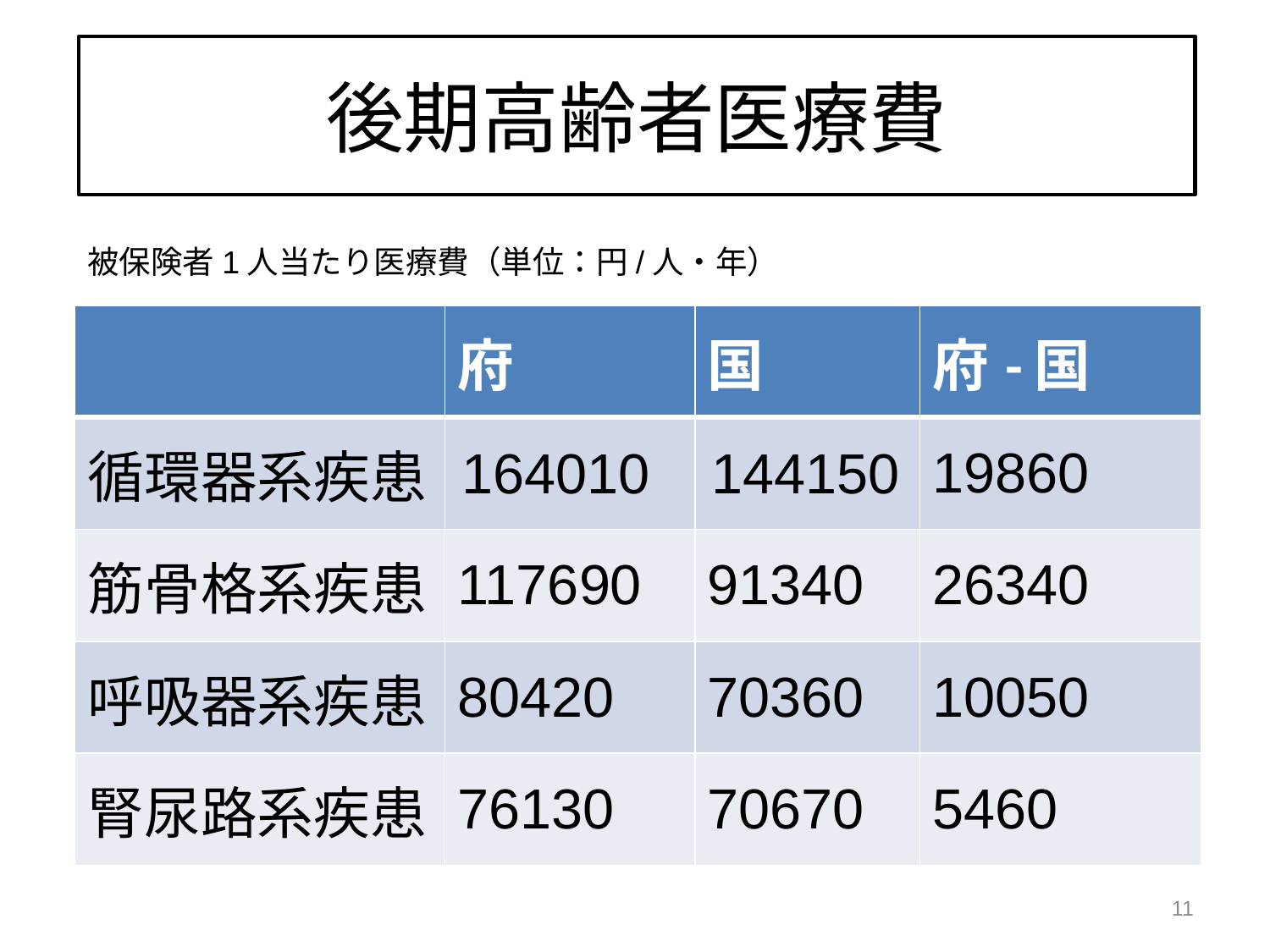

# 後期高齢者医療費
被保険者1人当たり医療費（単位：円/人・年）

|  | 府 | 国 | 府-国 |
| --- | --- | --- | --- |
| 循環器系疾患 | 164010 | 144150 | 19860 |
| 筋骨格系疾患 | 117690 | 91340 | 26340 |
| 呼吸器系疾患 | 80420 | 70360 | 10050 |
| 腎尿路系疾患 | 76130 | 70670 | 5460 |
11